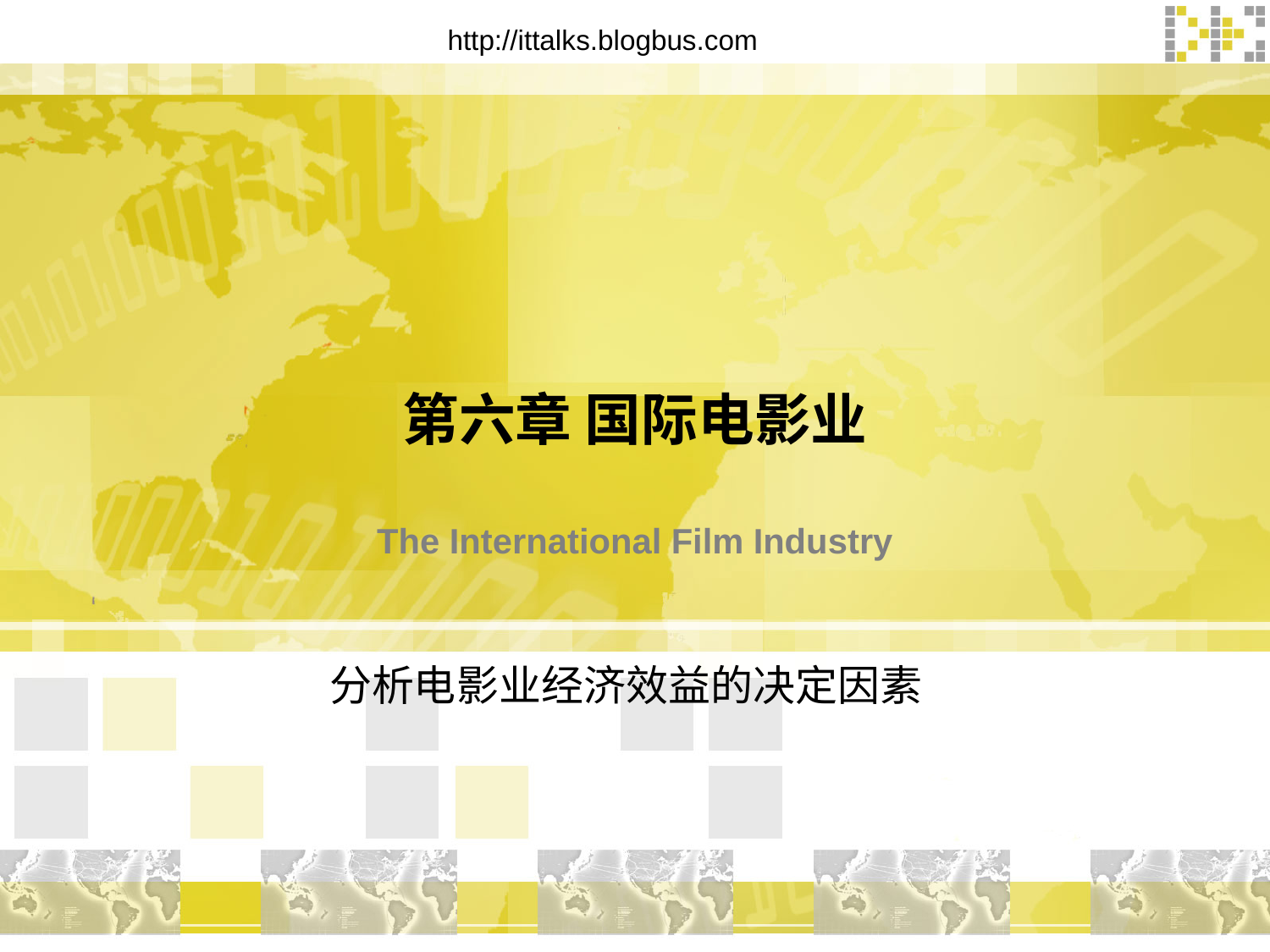

# 第六章 国际电影业
The International Film Industry
分析电影业经济效益的决定因素